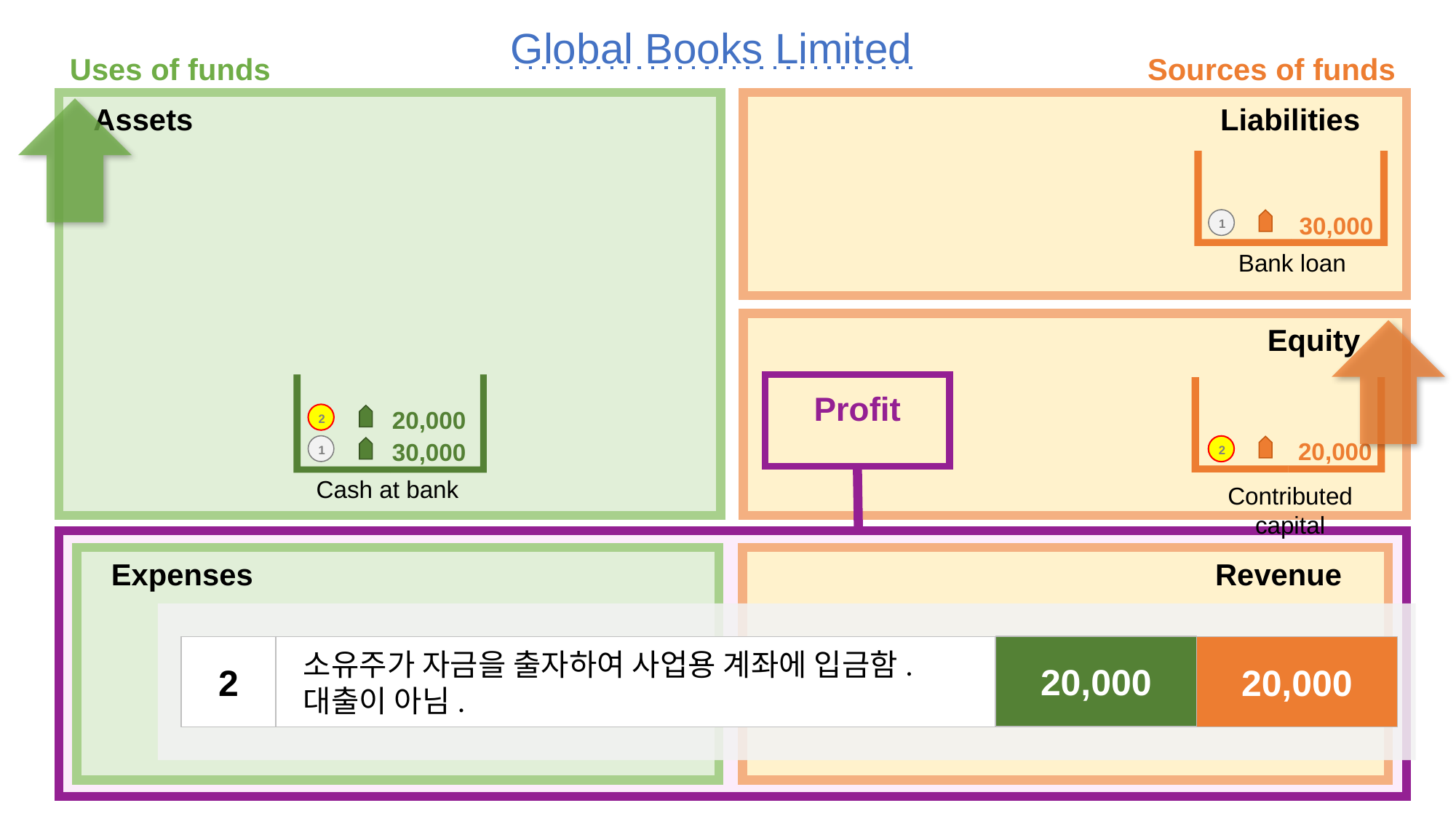

Global Books Limited
Uses of funds
Sources of funds
_Assets
Liabilities_
Equity_
Profit

_Expenses
Revenue_

30,000

1

Bank loan

20,000

2

20,000
30,000

1

2

Cash at bank
Contributed capital

20,000
2
Cash
20,000
contributed capital
20,000
소유주가 자금을 출자하여 사업용 계좌에 입금함. 대출이 아님.
20,000